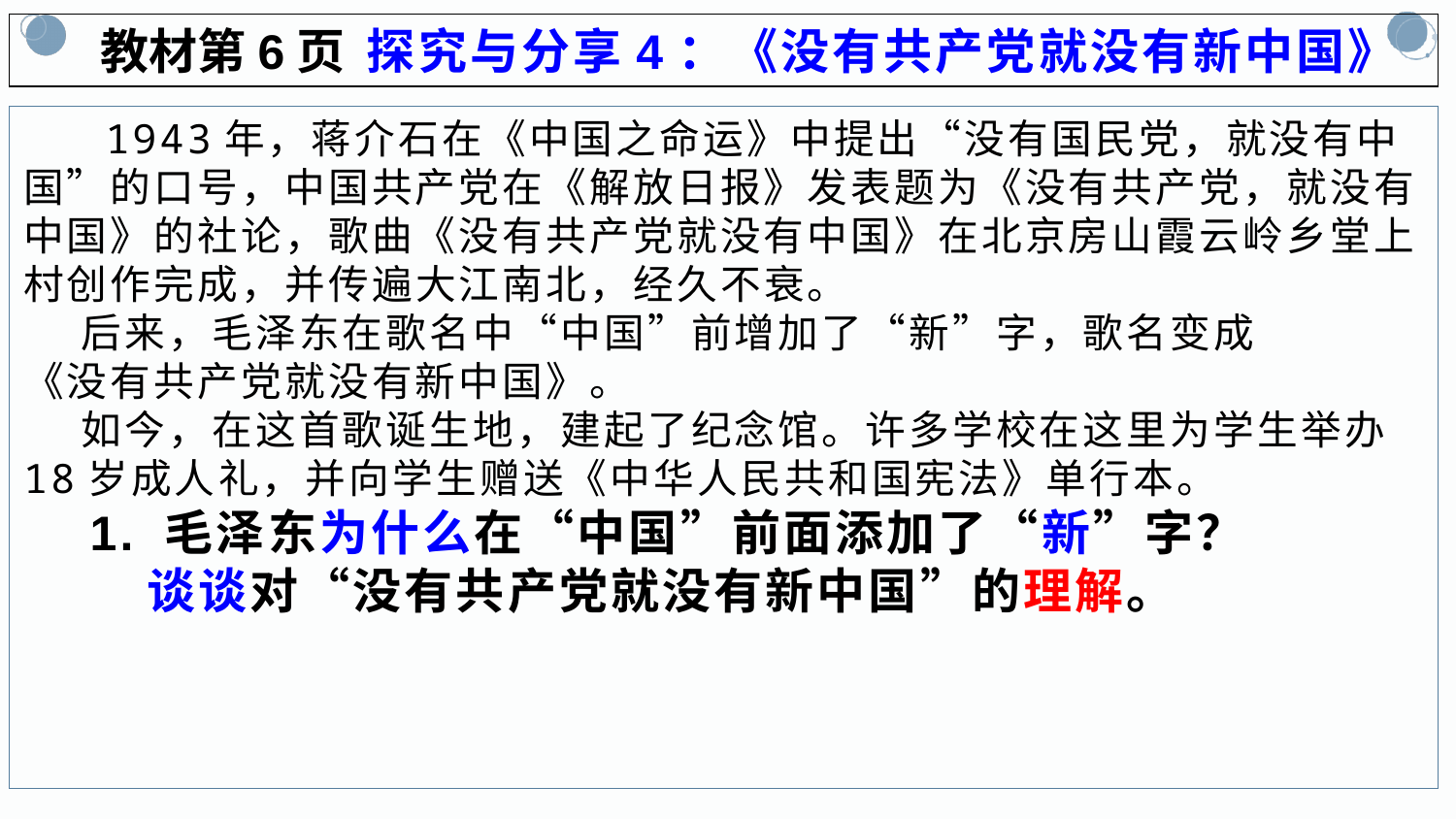

教材第6页  探究与分享4：《没有共产党就没有新中国》
   1943年，蒋介石在《中国之命运》中提出“没有国民党，就没有中国”的口号，中国共产党在《解放日报》发表题为《没有共产党，就没有中国》的社论，歌曲《没有共产党就没有中国》在北京房山霞云岭乡堂上村创作完成，并传遍大江南北，经久不衰。
    后来，毛泽东在歌名中“中国”前增加了“新”字，歌名变成
《没有共产党就没有新中国》。
    如今，在这首歌诞生地，建起了纪念馆。许多学校在这里为学生举办18岁成人礼，并向学生赠送《中华人民共和国宪法》单行本。
    1. 毛泽东为什么在“中国”前面添加了“新”字？
        谈谈对“没有共产党就没有新中国”的理解。